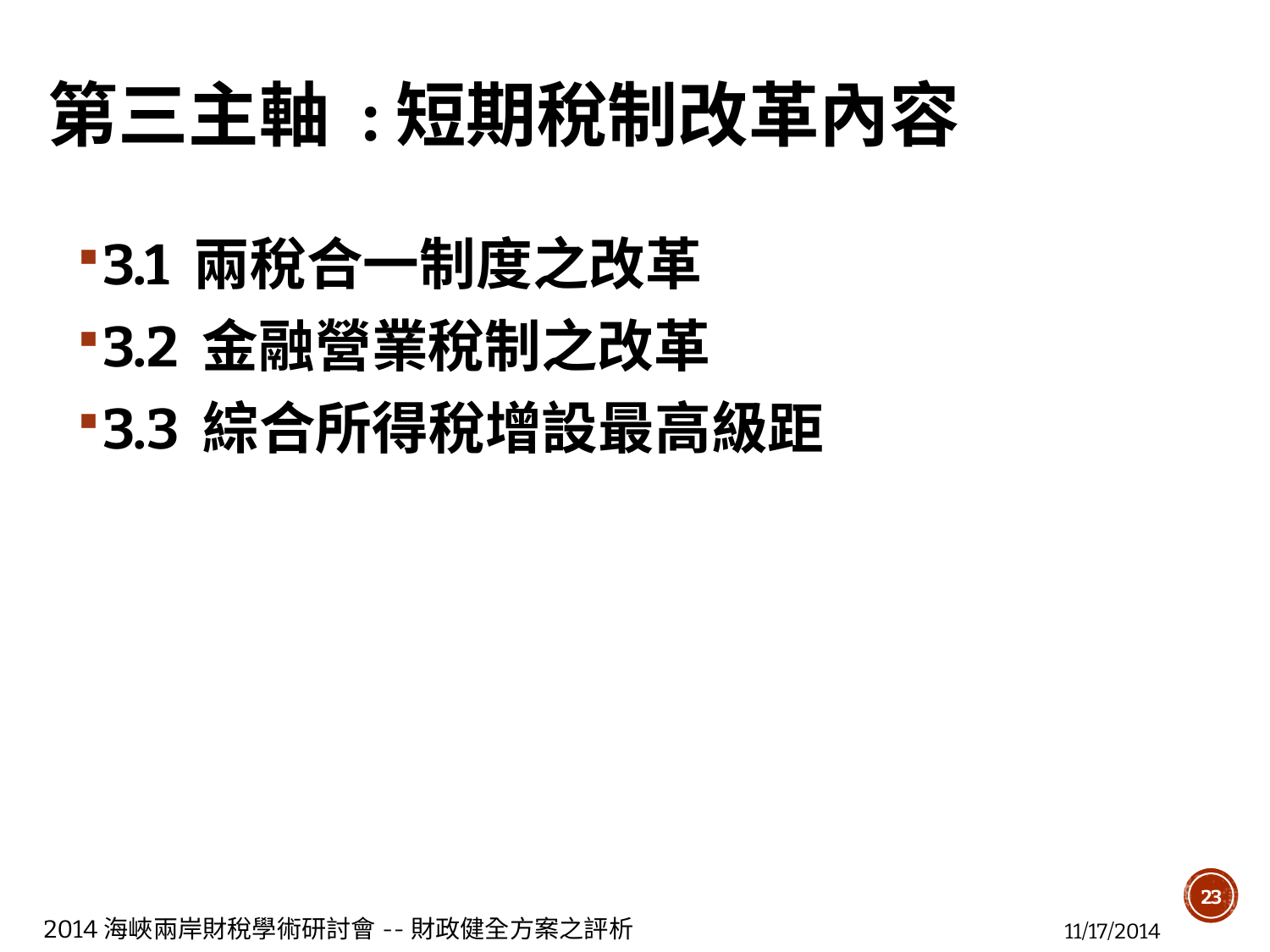

# 第三主軸 :短期稅制改革內容
3.1 兩稅合一制度之改革
3.2 金融營業稅制之改革
3.3 綜合所得稅增設最高級距

23
2014海峽兩岸財稅學術研討會--財政健全方案之評析
11/17/2014